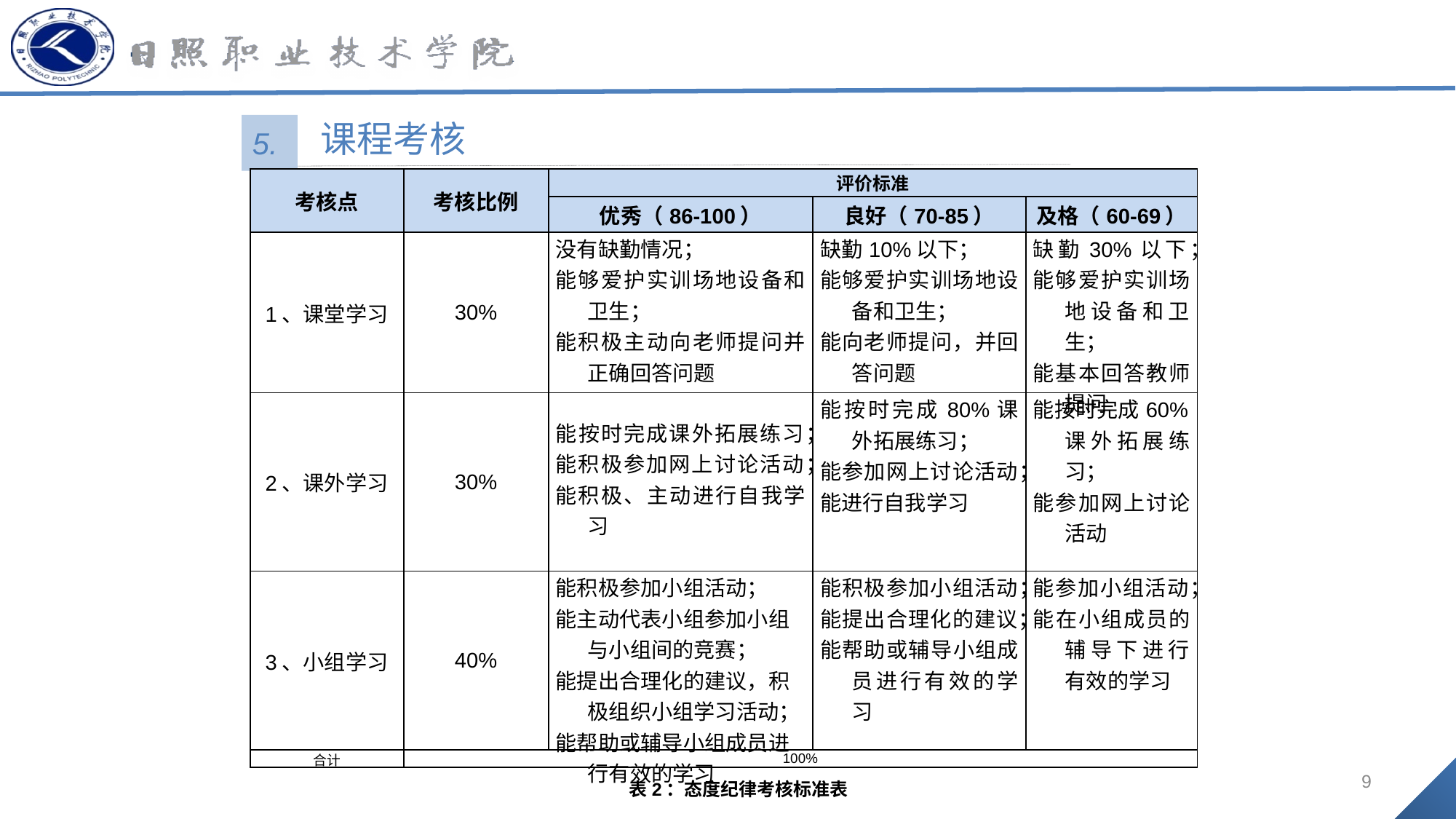

课程考核
5.
| 考核点 | 考核比例 | 评价标准 |  |  |
| --- | --- | --- | --- | --- |
|  |  | 优秀（86-100） | 良好（70-85） | 及格（60-69） |
| 1、课堂学习 | 30% | 没有缺勤情况； 能够爱护实训场地设备和卫生； 能积极主动向老师提问并正确回答问题 | 缺勤10%以下； 能够爱护实训场地设备和卫生； 能向老师提问，并回答问题 | 缺勤30%以下； 能够爱护实训场地设备和卫生； 能基本回答教师提问 |
| 2、课外学习 | 30% | 能按时完成课外拓展练习； 能积极参加网上讨论活动； 能积极、主动进行自我学习 | 能按时完成80%课外拓展练习； 能参加网上讨论活动； 能进行自我学习 | 能按时完成60%课外拓展练习； 能参加网上讨论活动 |
| 3、小组学习 | 40% | 能积极参加小组活动； 能主动代表小组参加小组与小组间的竞赛； 能提出合理化的建议，积极组织小组学习活动； 能帮助或辅导小组成员进行有效的学习 | 能积极参加小组活动； 能提出合理化的建议； 能帮助或辅导小组成员进行有效的学习 | 能参加小组活动； 能在小组成员的辅导下进行有效的学习 |
| 合计 | 100% |  |  |  |
9
表2：态度纪律考核标准表